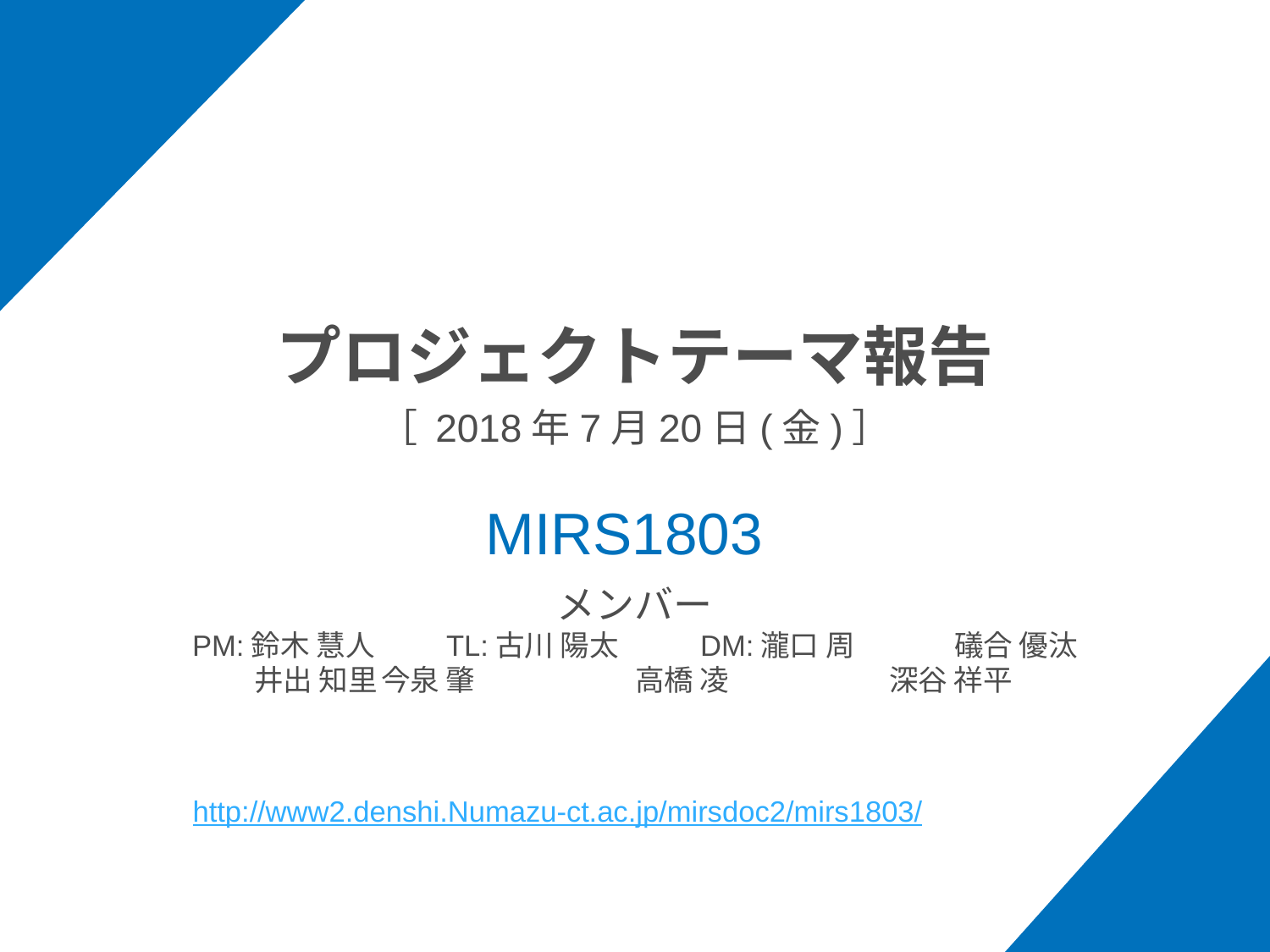

# プロジェクトテーマ報告 ［ 2018年7月20日(金)］
MIRS1803
メンバー
PM:鈴木 慧人	TL:古川 陽太	DM:瀧口 周	礒合 優汰
井出 知里	今泉 肇		高橋 凌		深谷 祥平

http://www2.denshi.Numazu-ct.ac.jp/mirsdoc2/mirs1803/